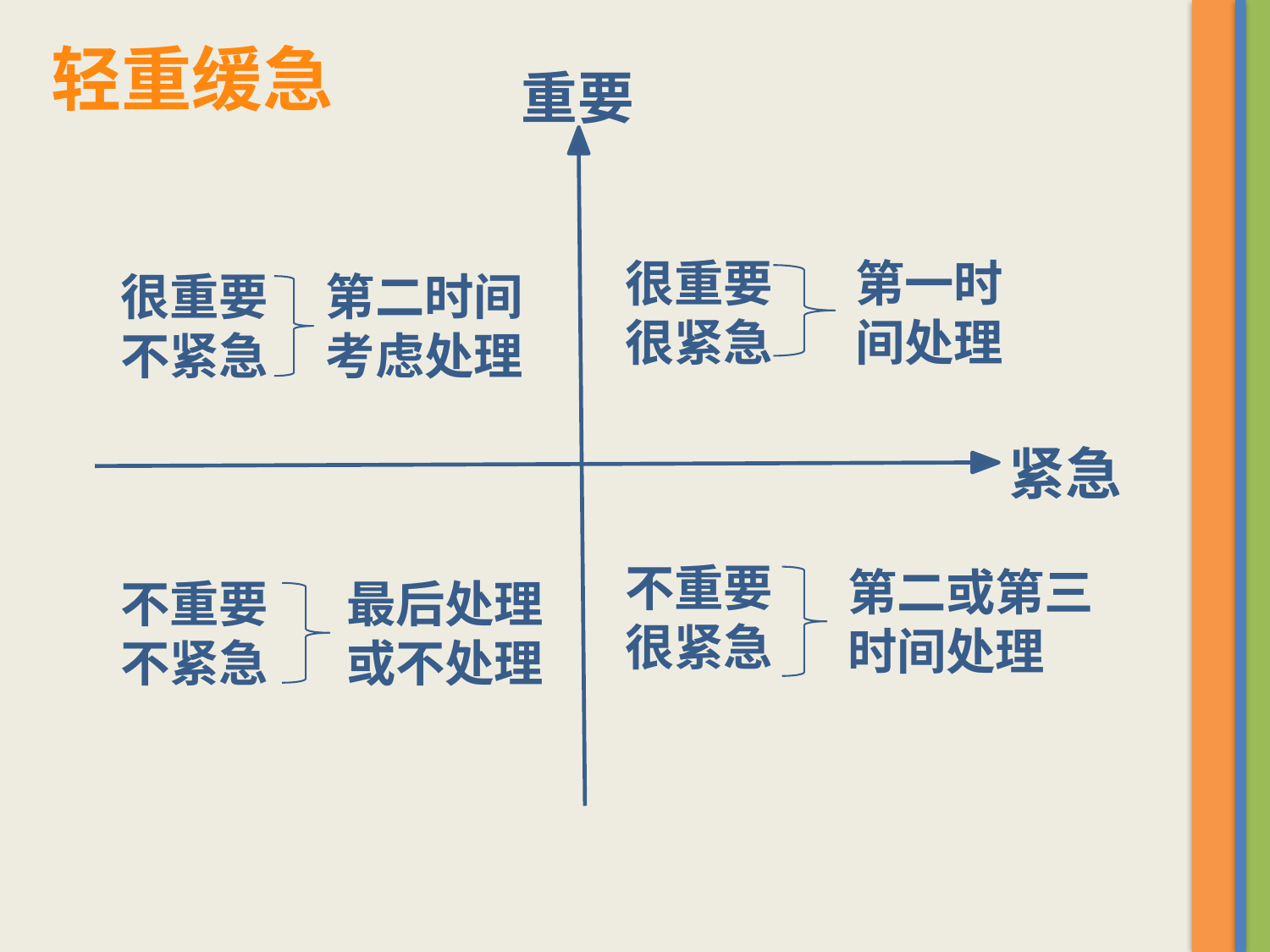

轻重缓急
重要

很重要
很紧急
第一时间处理
很重要
不紧急
第二时间
考虑处理

紧急

不重要
很紧急
第二或第三
时间处理
不重要
不紧急
最后处理
或不处理